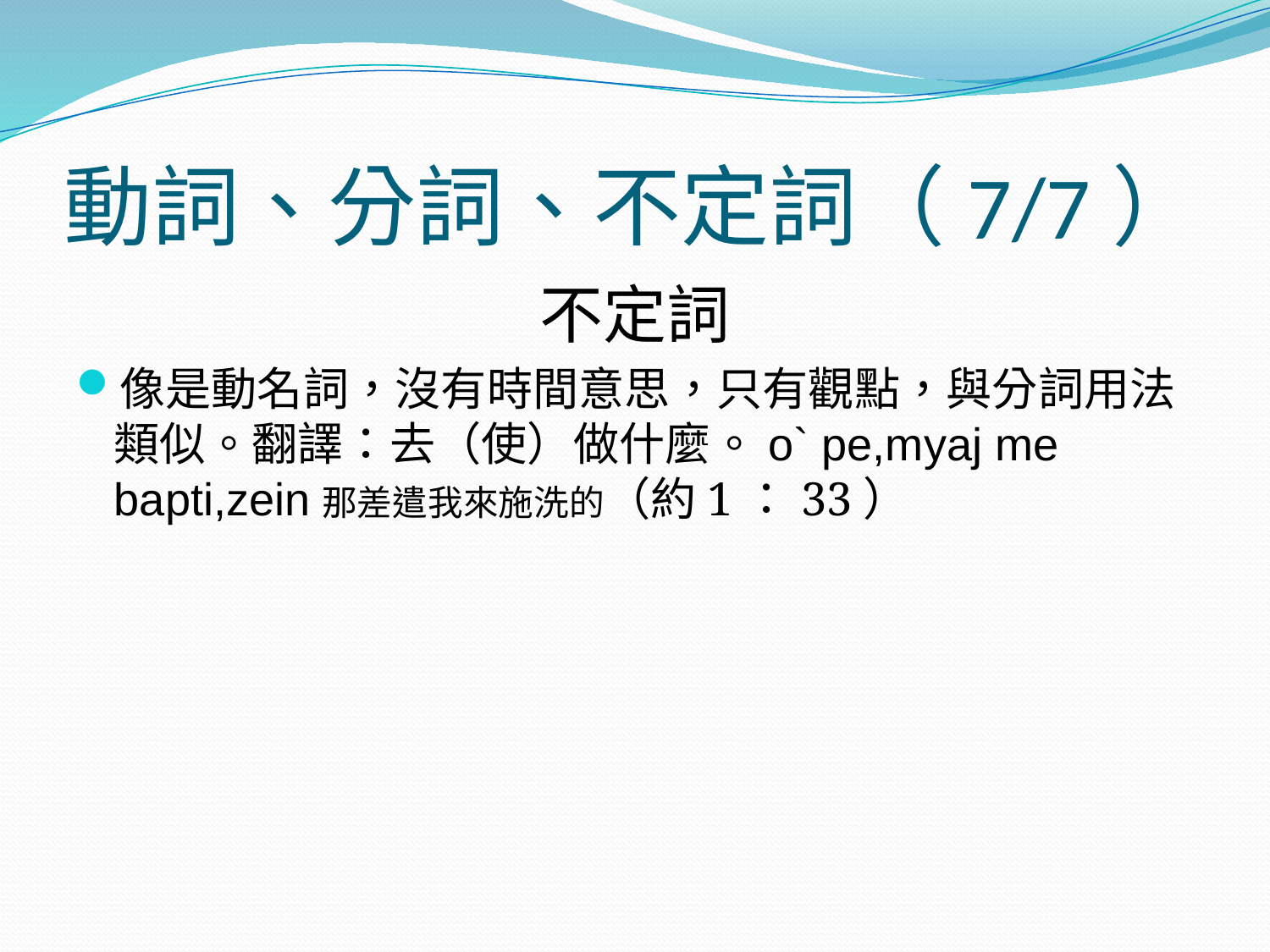

# 動詞、分詞、不定詞（7/7）
不定詞
像是動名詞，沒有時間意思，只有觀點，與分詞用法類似。翻譯：去（使）做什麼。o` pe,myaj me bapti,zein那差遣我來施洗的（約1：33）